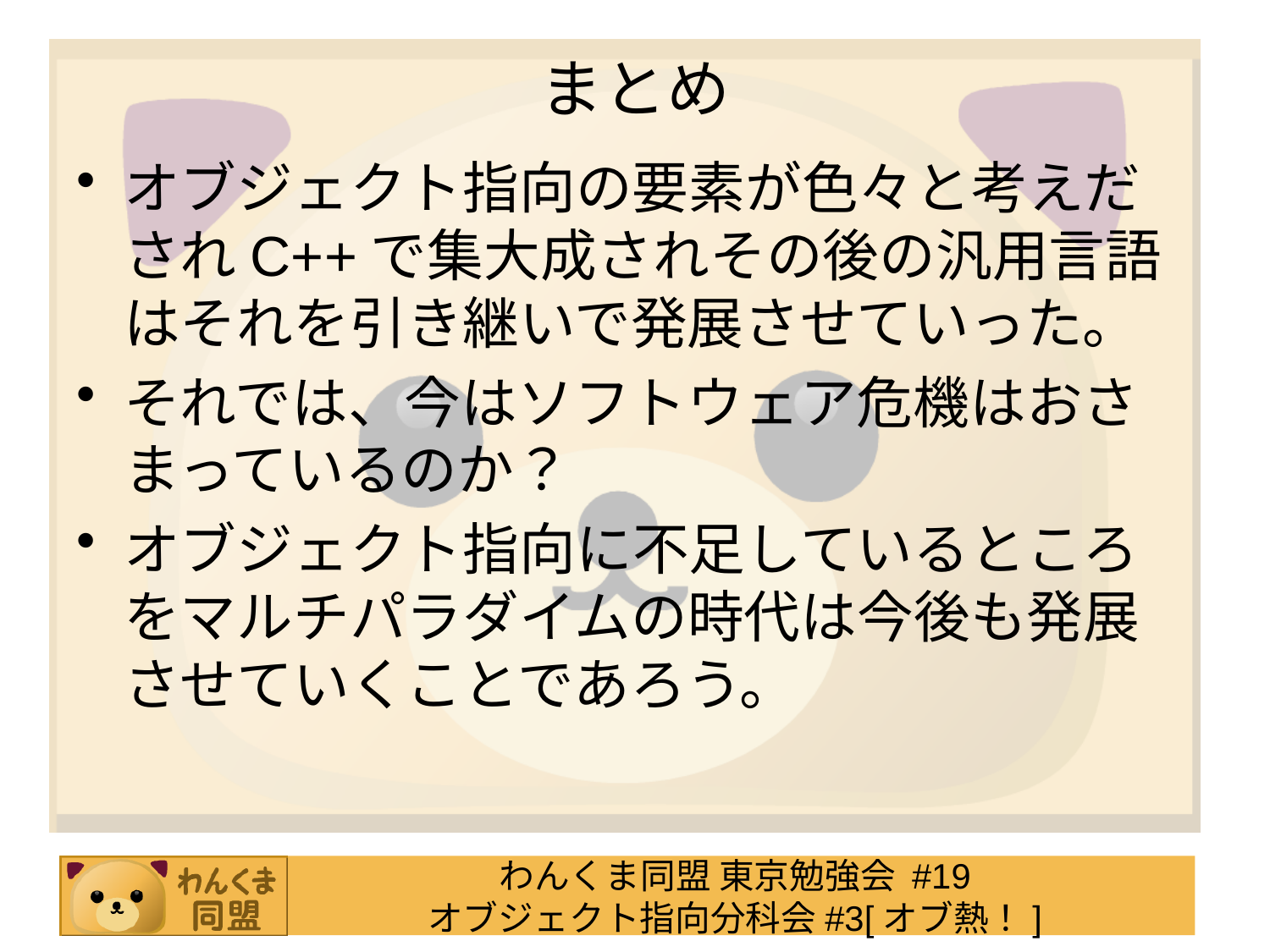

# まとめ
オブジェクト指向の要素が色々と考えだされC++で集大成されその後の汎用言語はそれを引き継いで発展させていった。
それでは、今はソフトウェア危機はおさまっているのか？
オブジェクト指向に不足しているところをマルチパラダイムの時代は今後も発展させていくことであろう。